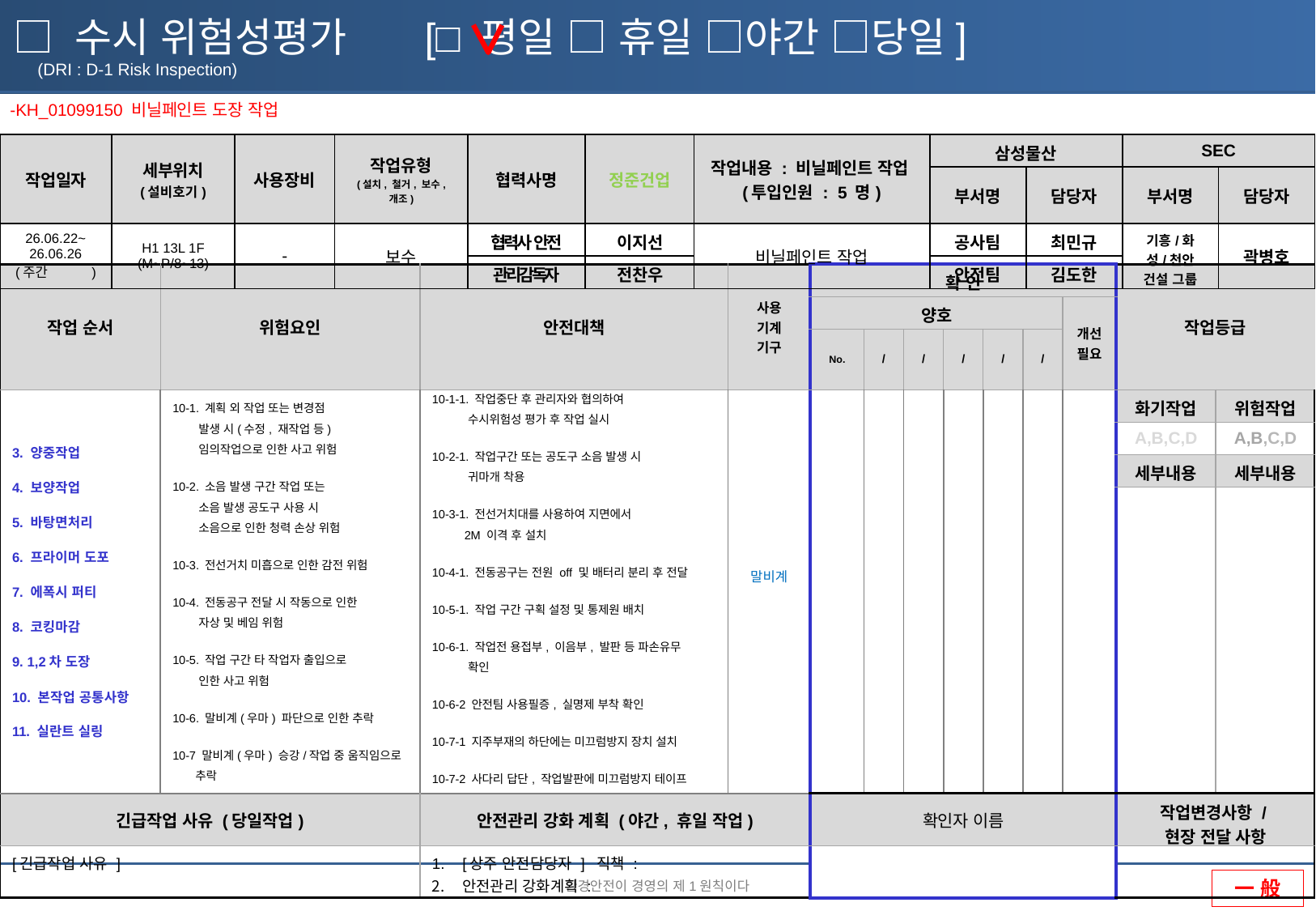

□ 수시 위험성평가      [□ 평일 □ 휴일 □야간 □당일]

(DRI : D-1 Risk Inspection)
-KH_01099150 비닐페인트 도장 작업

| 작업일자 | 세부위치 (설비호기) | 사용장비 | 작업유형 (설치, 철거, 보수, 개조) | 협력사명 | 정준건업 | 작업내용 : 비닐페인트 작업(투입인원 : 5 명) | 삼성물산 |  | SEC |  |
| --- | --- | --- | --- | --- | --- | --- | --- | --- | --- | --- |
|  |  |  |  |  |  |  | 부서명 | 담당자 | 부서명 | 담당자 |
| 26.06.22~ 26.06.26 (주간, 야간) | H1 13L 1F (M~P/8~13) | - | 보수 | 협력사 안전 | 이지선 | 비닐페인트 작업 | 공사팀 | 최민규 | 기흥/화성/천안 건설 그룹 | 곽병호 |
|  |  |  |  | 관리감독자 | 전찬우 |  | 안전팀 | 김도한 |  |  |
| 작업 순서 | 위험요인 | 안전대책 | 사용 기계 기구 | 확 인 |  |  |  |  |  |  | 작업등급 |  |
| --- | --- | --- | --- | --- | --- | --- | --- | --- | --- | --- | --- | --- |
|  |  |  |  | 양호 |  |  |  |  |  | 개선 필요 |  |  |
|  |  |  |  | No. | / | / | / | / | / |  |  |  |
| 3. 양중작업 4. 보양작업 5. 바탕면처리 6. 프라이머 도포 7. 에폭시 퍼티 8. 코킹마감 9. 1,2차 도장 10. 본작업 공통사항 11. 실란트 실링 | 10-1. 계획 외 작업 또는 변경점 발생 시(수정, 재작업 등) 임의작업으로 인한 사고 위험 10-2. 소음 발생 구간 작업 또는 소음 발생 공도구 사용 시 소음으로 인한 청력 손상 위험 10-3. 전선거치 미흡으로 인한 감전 위험 10-4. 전동공구 전달 시 작동으로 인한 자상 및 베임 위험 10-5. 작업 구간 타 작업자 출입으로 인한 사고 위험 10-6. 말비계(우마) 파단으로 인한 추락 10-7 말비계(우마) 승강/작업 중 움직임으로 추락 | 10-1-1. 작업중단 후 관리자와 협의하여 수시위험성 평가 후 작업 실시 10-2-1. 작업구간 또는 공도구 소음 발생 시 귀마개 착용 10-3-1. 전선거치대를 사용하여 지면에서 2M 이격 후 설치 10-4-1. 전동공구는 전원 off 및 배터리 분리 후 전달 10-5-1. 작업 구간 구획 설정 및 통제원 배치 10-6-1. 작업전 용접부, 이음부, 발판 등 파손유무 확인 10-6-2 안전팀 사용필증, 실명제 부착 확인 10-7-1 지주부재의 하단에는 미끄럼방지 장치 설치 10-7-2 사다리 답단, 작업발판에 미끄럼방지 테이프 설치 | 말비계 |  |  |  |  |  |  |  | 화기작업 | 위험작업 |
|  |  |  |  |  |  |  |  |  |  |  | A,B,C,D | A,B,C,D |
| 1. TBM 활동 | 1-1. 건강상태 미확인으로 인한 사고위험 1-2. 작업전 스트레칭 미 실시로 인한 근골격계 위험 1-3. 복장 / 개인보호구 착용 불량으로 인한 사고위험 1-4. 비상 시 대책 미숙지로 인한 초기 대응 지연 1-5. 작업내용 미 숙지, SOP 미 숙지에 따른 작업 間 안전사고 발생 위험 1-6. 전기공도구 상태 불량으로 인한 감전위험 | 1-1. 음주 여부 / 건강상태 및 특이사항 확인 후 작업진행 1-2. TBM시 스트레칭 및 사전 운동 실시 1-3. 표준복장 착용 (안전모, 안전화, 각반, 안전밸트) ※ 팔,다리 노출 없을 것 작성특성에 맞는 특수 보호구 착용 (보안경, 마스크 등, DS부문 보호구착용기준 준수) 1-4. 비상 집결지 및 작업구간 비상대피로 / 비상연락망 / AED위치 / 아이,바디샤워 위치 숙지 1-5. 당일 작업내용 작업 근로자에게 내용 전달, SOP ,DRI, 위험성평가에 따른 작업시 위험관리 대책 공유, 유해 화학물질사용시 MSDS 확인 후 주의사항 등 교육 1-6. 사용 전 점검 실시 및 해당 월 인증마크를 부착 확인, 케이블 피복 상태를 확인 ( 손상 시 수리 또는 교체) | A형 말비계 말비계 컷쏘 전동드릴 타정총 수공구 대차 |  |  |  |  |  |  |  | 세부내용 | 세부내용 |
|  |  |  |  |  |  |  |  |  |  |  |  |  |
| 긴급작업 사유 (당일작업) |  | 안전관리 강화 계획 (야간, 휴일 작업) |  | 확인자 이름 |  |  |  |  |  |  | 작업변경사항 / 현장 전달 사항 |  |
| [긴급작업 사유 ] |  | [상주 안전담당자 ] 직책 : 안전관리 강화계획 : |  |  |  |  |  |  |  |  |  |  |